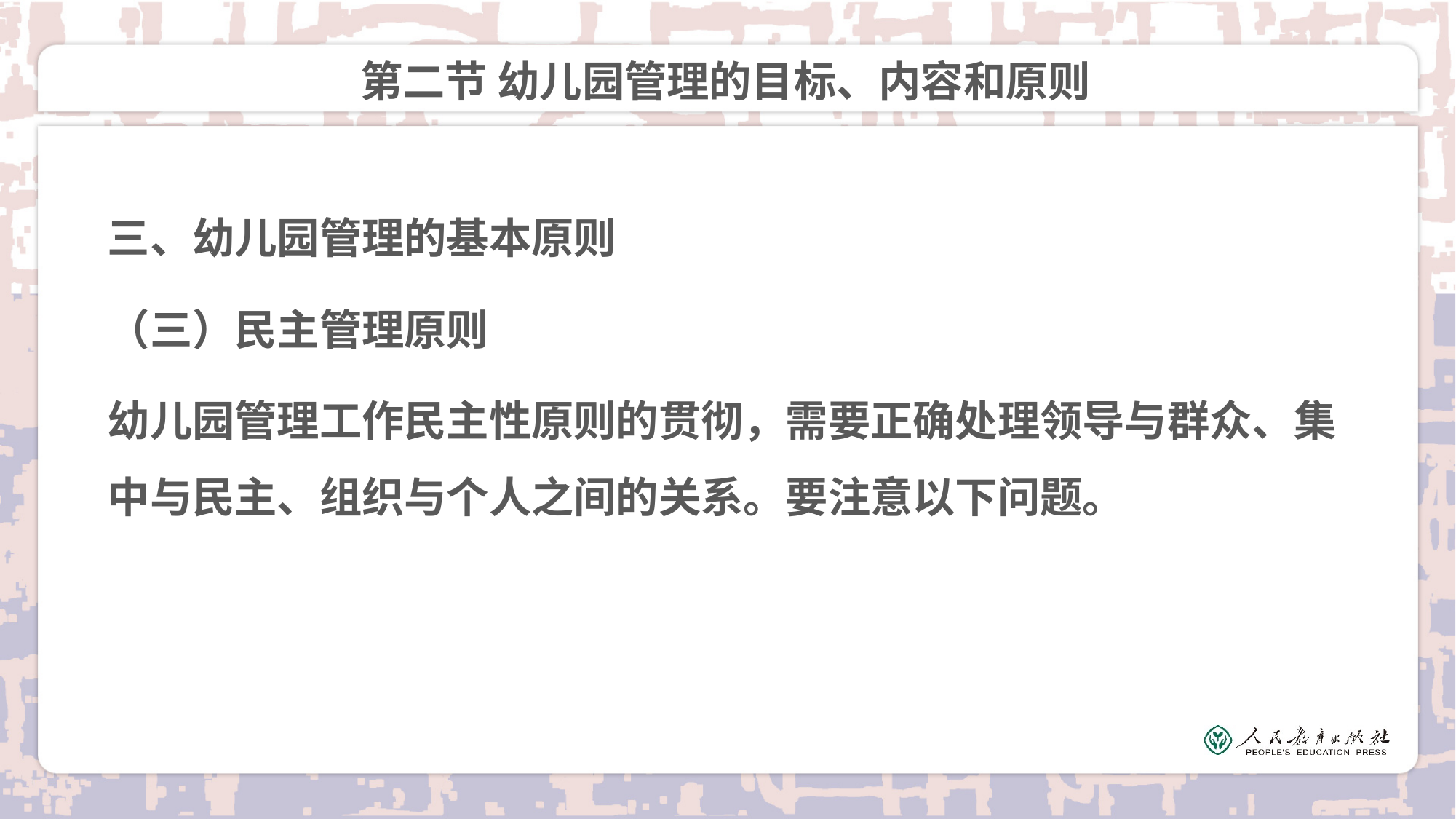

# 第二节 幼儿园管理的目标、内容和原则
三、幼儿园管理的基本原则
（三）民主管理原则
幼儿园管理工作民主性原则的贯彻，需要正确处理领导与群众、集中与民主、组织与个人之间的关系。要注意以下问题。